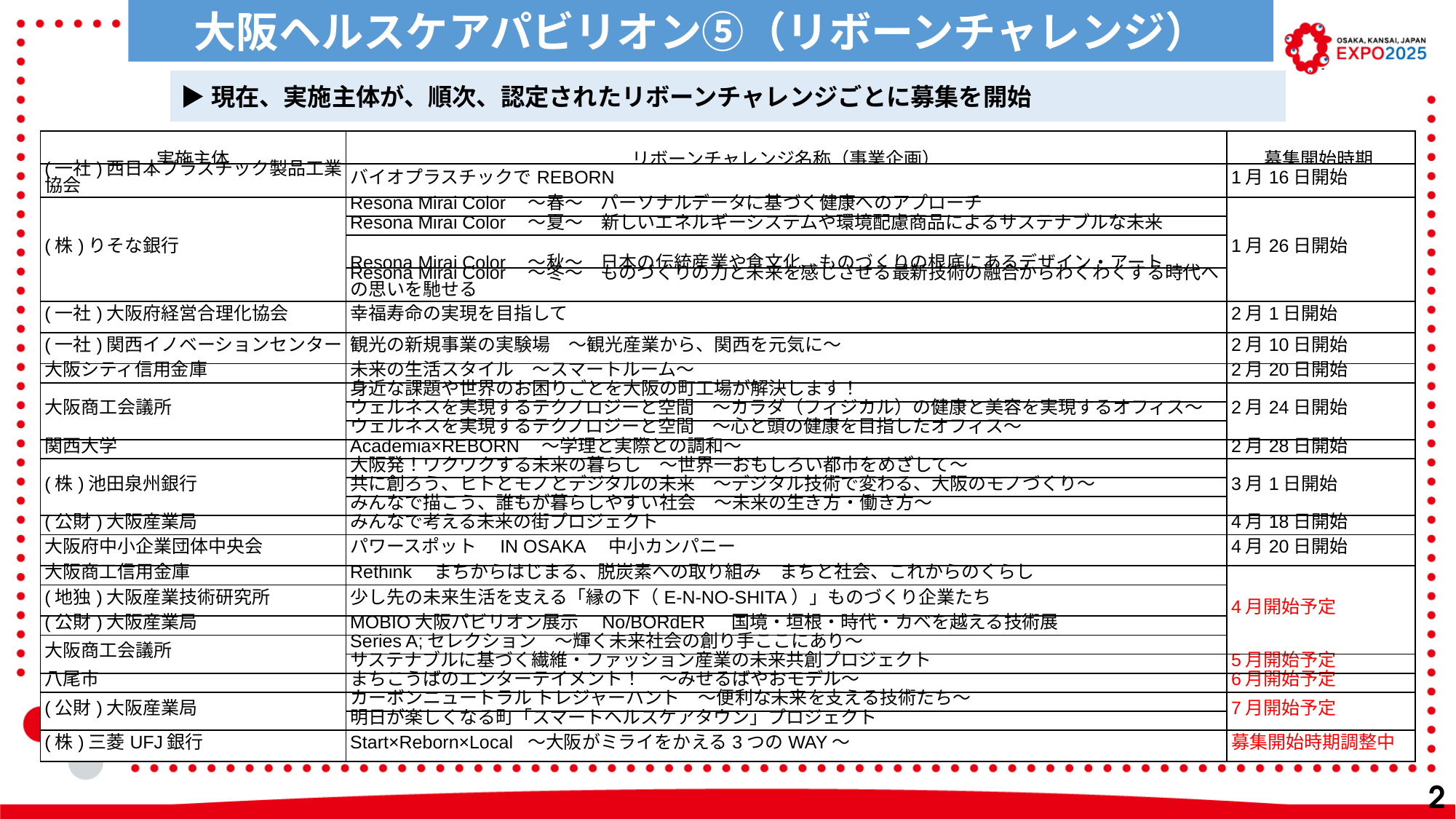

大阪ヘルスケアパビリオン⑤（リボーンチャレンジ）
▶現在、実施主体が、順次、認定されたリボーンチャレンジごとに募集を開始
| 実施主体 | リボーンチャレンジ名称（事業企画） | 募集開始時期 |
| --- | --- | --- |
| (一社)西日本プラスチック製品工業協会 | バイオプラスチックでREBORN | 1月16日開始 |
| (株)りそな銀行 | Resona Mirai Color　～春～　パーソナルデータに基づく健康へのアプローチ | 1月26日開始 |
|  | Resona Mirai Color　～夏～　新しいエネルギーシステムや環境配慮商品によるサステナブルな未来 |  |
|  | Resona Mirai Color　～秋～　日本の伝統産業や食文化、ものづくりの根底にあるデザイン・アート |  |
|  | Resona Mirai Color　～冬～　ものづくりの力と未来を感じさせる最新技術の融合からわくわくする時代への思いを馳せる |  |
| (一社)大阪府経営合理化協会 | 幸福寿命の実現を目指して | 2月1日開始 |
| (一社)関西イノベーションセンター | 観光の新規事業の実験場　～観光産業から、関西を元気に～ | 2月10日開始 |
| 大阪シティ信用金庫 | 未来の⽣活スタイル　〜スマートルーム〜 | 2月20日開始 |
| 大阪商工会議所 | 身近な課題や世界のお困りごとを大阪の町工場が解決します！ | 2月24日開始 |
|  | ウェルネスを実現するテクノロジーと空間　～カラダ（フィジカル）の健康と美容を実現するオフィス～ |  |
|  | ウェルネスを実現するテクノロジーと空間　～心と頭の健康を目指したオフィス～ |  |
| 関西大学 | Academia×REBORN　～学理と実際との調和～ | 2月28日開始 |
| (株)池田泉州銀行 | 大阪発！ワクワクする未来の暮らし　～世界一おもしろい都市をめざして～ | 3月1日開始 |
|  | 共に創ろう、ヒトとモノとデジタルの未来　～デジタル技術で変わる、大阪のモノづくり～ |  |
|  | みんなで描こう、誰もが暮らしやすい社会　～未来の生き方・働き方～ |  |
| (公財)大阪産業局 | みんなで考える未来の街プロジェクト | 4月18日開始 |
| 大阪府中小企業団体中央会 | パワースポット　IN OSAKA　中小カンパニー | 4月20日開始 |
| 大阪商工信用金庫 | Rethink　まちからはじまる、脱炭素への取り組み　まちと社会、これからのくらし | 4月開始予定 |
| (地独)大阪産業技術研究所 | 少し先の未来生活を支える「縁の下（E-N-NO-SHITA）」ものづくり企業たち |  |
| (公財)大阪産業局 | MOBIO大阪パビリオン展示　No/BORdER　 国境・垣根・時代・カベを越える技術展 |  |
| 大阪商工会議所 | Series A;セレクション　～輝く未来社会の創り手ここにあり～ |  |
|  | サステナブルに基づく繊維・ファッション産業の未来共創プロジェクト | 5月開始予定 |
| 八尾市 | まちこうばのエンターテイメント！　～みせるばやおモデル～ | 6月開始予定 |
| (公財)大阪産業局 | カーボンニュートラル トレジャーハント　～便利な未来を支える技術たち～ | 7月開始予定 |
|  | 明日が楽しくなる町「スマートヘルスケアタウン」プロジェクト |  |
| (株)三菱UFJ銀行 | Start×Reborn×Local 〜大阪がミライをかえる3つのWAY〜 | 募集開始時期調整中 |
28